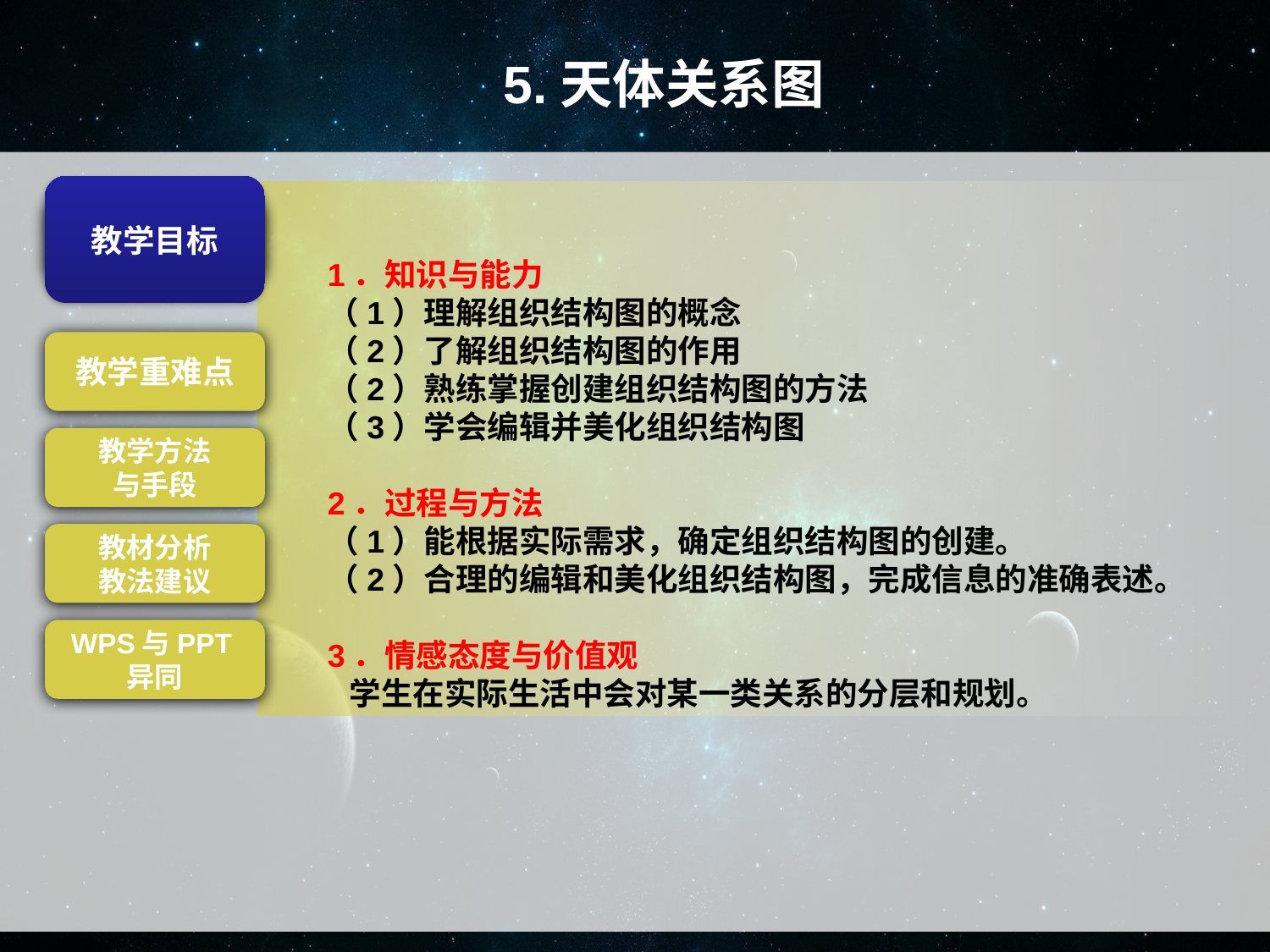

5.天体关系图
教学目标

1．知识与能力
（1）理解组织结构图的概念
（2）了解组织结构图的作用
（2）熟练掌握创建组织结构图的方法
（3）学会编辑并美化组织结构图

2．过程与方法
（1）能根据实际需求，确定组织结构图的创建。
（2）合理的编辑和美化组织结构图，完成信息的准确表述。

3．情感态度与价值观
  学生在实际生活中会对某一类关系的分层和规划。
教学目标
教学重难点
教学方法
与手段
教材分析
教法建议
WPS与PPT异同